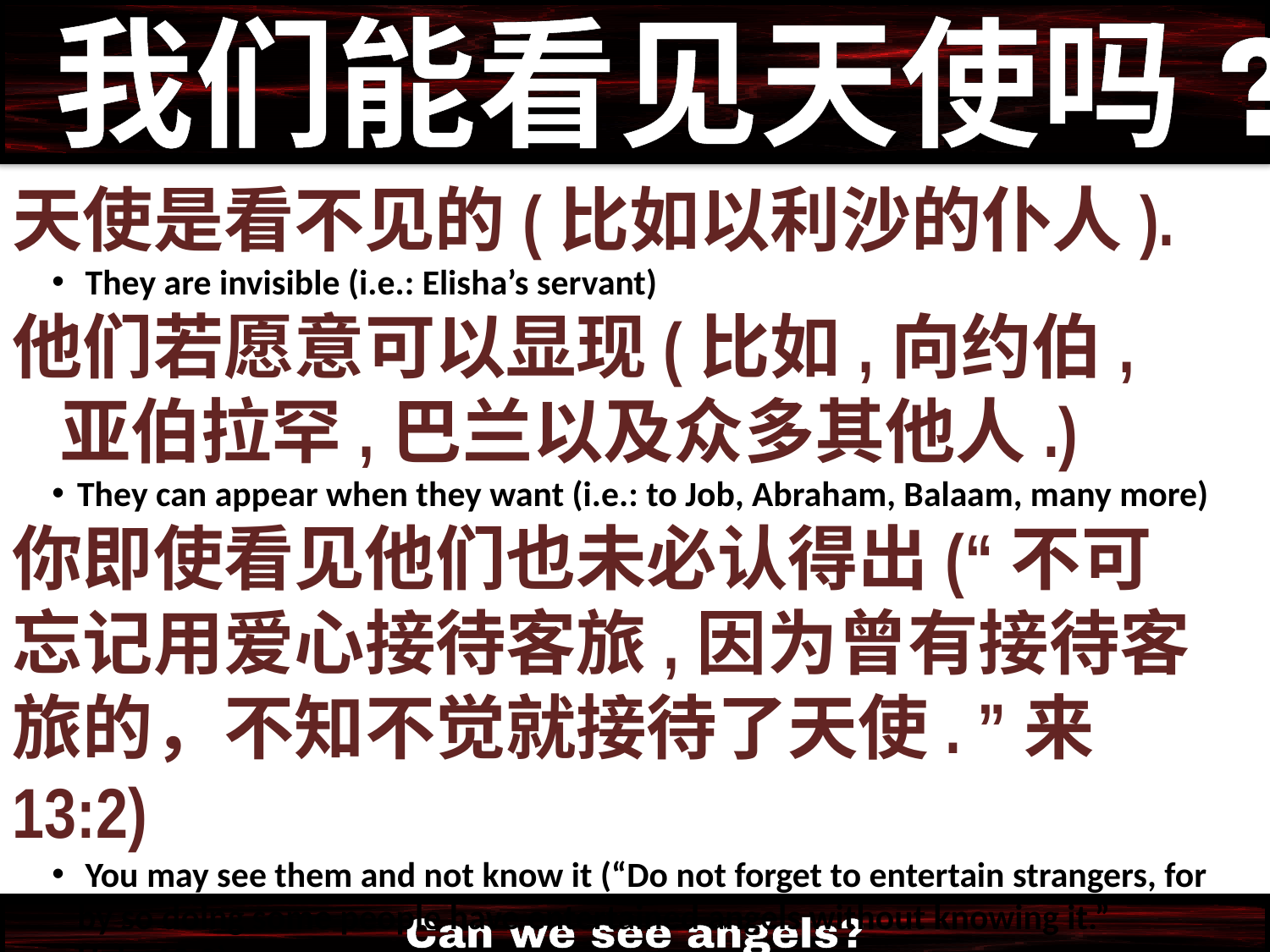

我们能看见天使吗?
天使是看不见的(比如以利沙的仆人).
 They are invisible (i.e.: Elisha’s servant)
他们若愿意可以显现(比如,向约伯, 亚伯拉罕,巴兰以及众多其他人.)
They can appear when they want (i.e.: to Job, Abraham, Balaam, many more)
你即使看见他们也未必认得出(“不可忘记用爱心接待客旅,因为曾有接待客旅的，不知不觉就接待了天使. ”来13:2)
 You may see them and not know it (“Do not forget to entertain strangers, for by so doing some people have entertained angels without knowing it.”      Heb. 13:2)
Can we see angels?